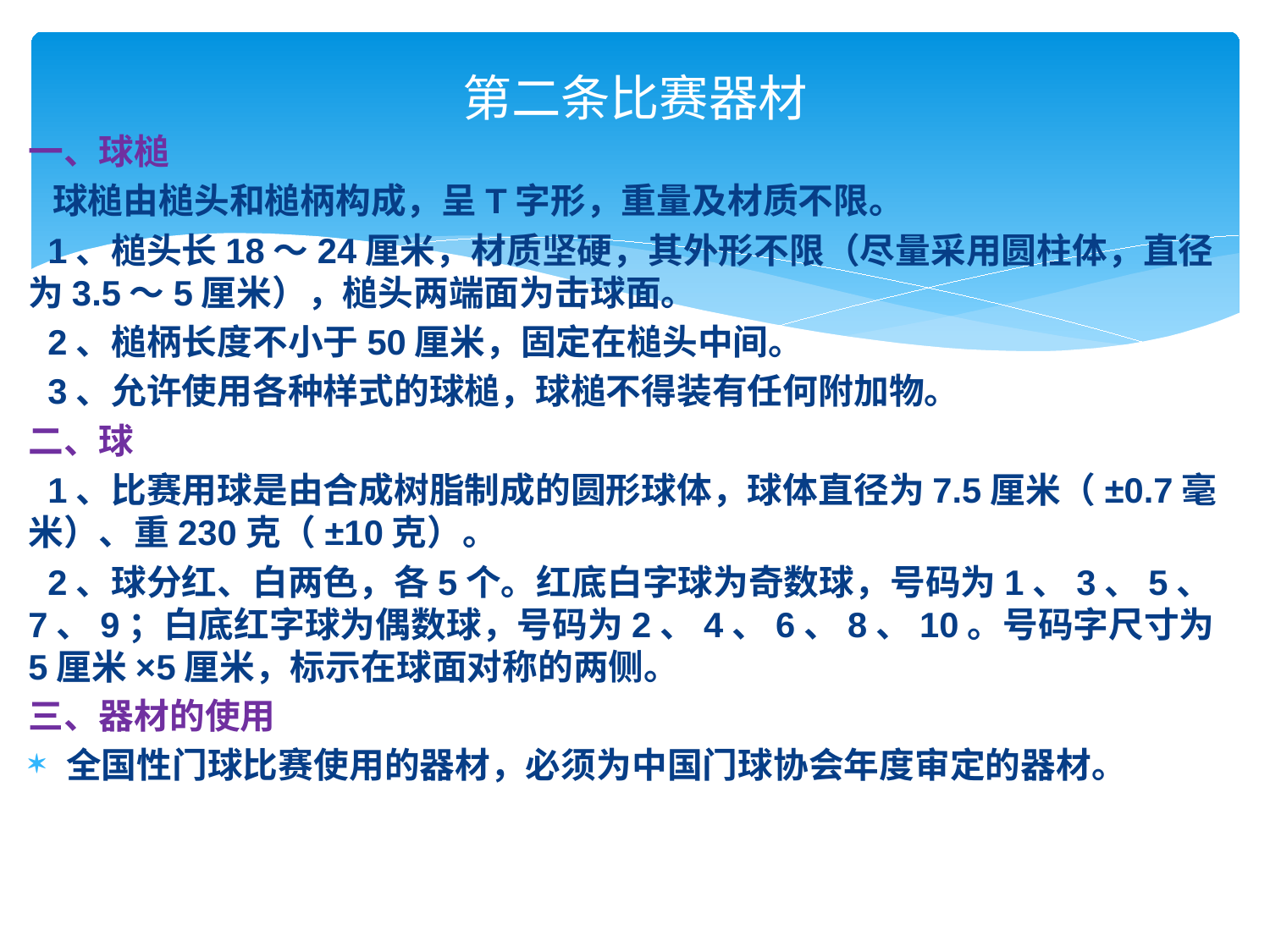

# 第二条比赛器材
一、球槌
  球槌由槌头和槌柄构成，呈T字形，重量及材质不限。
  1、槌头长18～24厘米，材质坚硬，其外形不限（尽量采用圆柱体，直径为3.5～5厘米），槌头两端面为击球面。
  2、槌柄长度不小于50厘米，固定在槌头中间。
  3、允许使用各种样式的球槌，球槌不得装有任何附加物。
二、球
  1、比赛用球是由合成树脂制成的圆形球体，球体直径为7.5厘米（±0.7毫米）、重230克（±10克）。
  2、球分红、白两色，各5个。红底白字球为奇数球，号码为1、3、5、7、9；白底红字球为偶数球，号码为2、4、6、8、10。号码字尺寸为5厘米×5厘米，标示在球面对称的两侧。
三、器材的使用
全国性门球比赛使用的器材，必须为中国门球协会年度审定的器材。